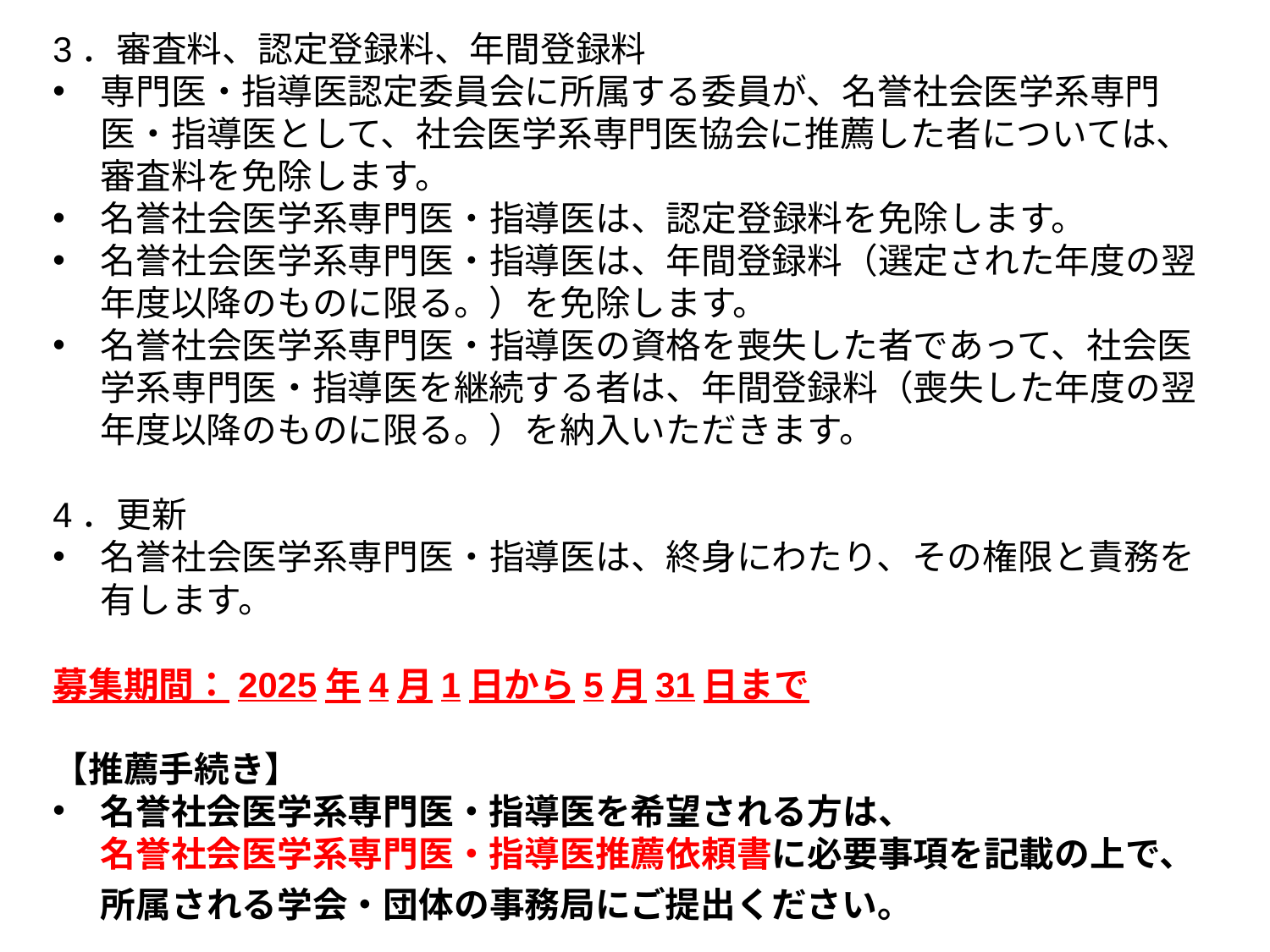

3．審査料、認定登録料、年間登録料
専門医・指導医認定委員会に所属する委員が、名誉社会医学系専門医・指導医として、社会医学系専門医協会に推薦した者については、審査料を免除します。
名誉社会医学系専門医・指導医は、認定登録料を免除します。
名誉社会医学系専門医・指導医は、年間登録料（選定された年度の翌年度以降のものに限る。）を免除します。
名誉社会医学系専門医・指導医の資格を喪失した者であって、社会医学系専門医・指導医を継続する者は、年間登録料（喪失した年度の翌年度以降のものに限る。）を納入いただきます。

4．更新
名誉社会医学系専門医・指導医は、終身にわたり、その権限と責務を有します。

募集期間：2025年4月1日から5月31日まで

【推薦手続き】
名誉社会医学系専門医・指導医を希望される方は、名誉社会医学系専門医・指導医推薦依頼書に必要事項を記載の上で、所属される学会・団体の事務局にご提出ください。